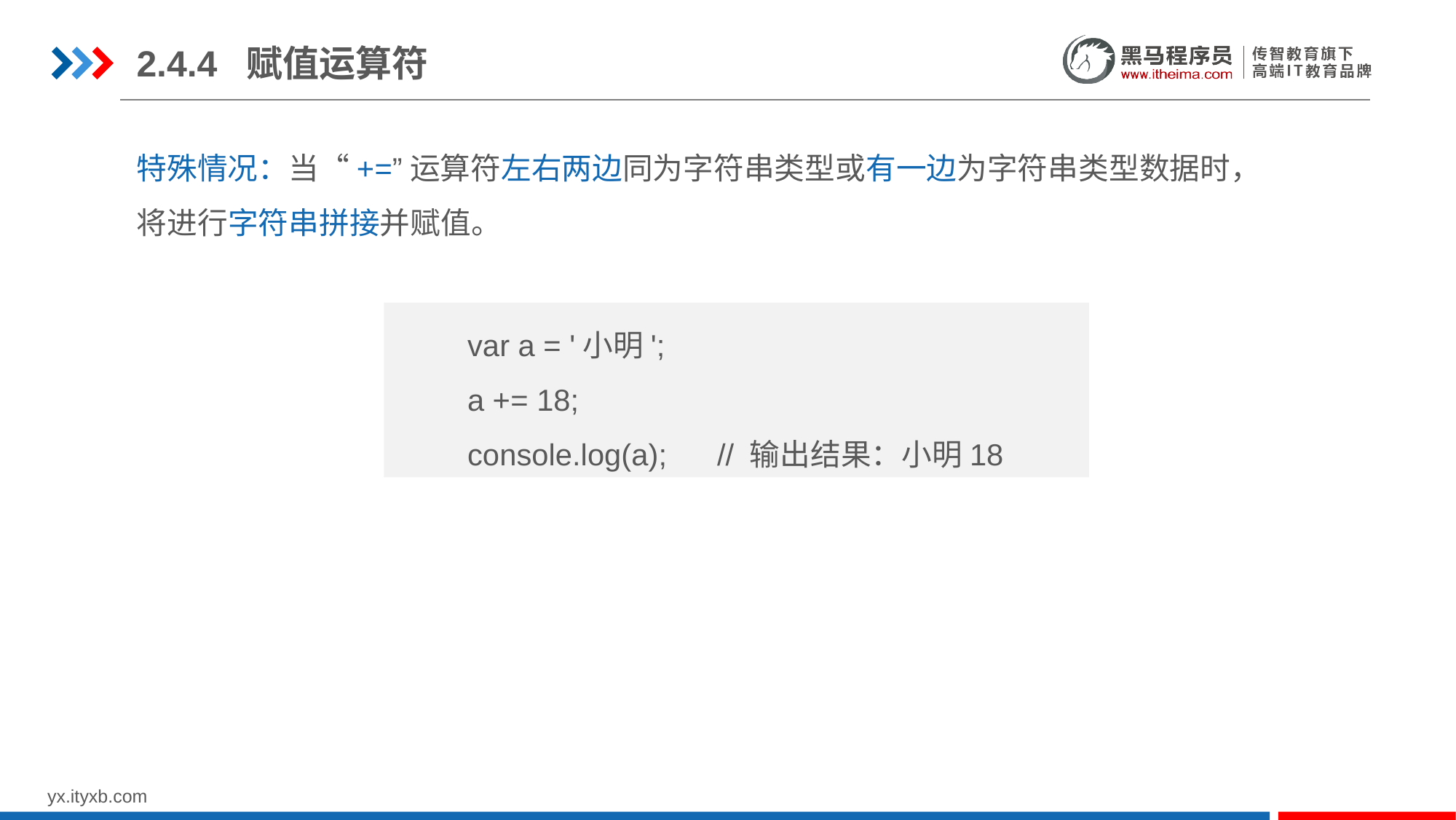

2.4.4  赋值运算符
特殊情况：当“+=”运算符左右两边同为字符串类型或有一边为字符串类型数据时，将进行字符串拼接并赋值。

var a = '小明';
a += 18;
console.log(a);      // 输出结果：小明18